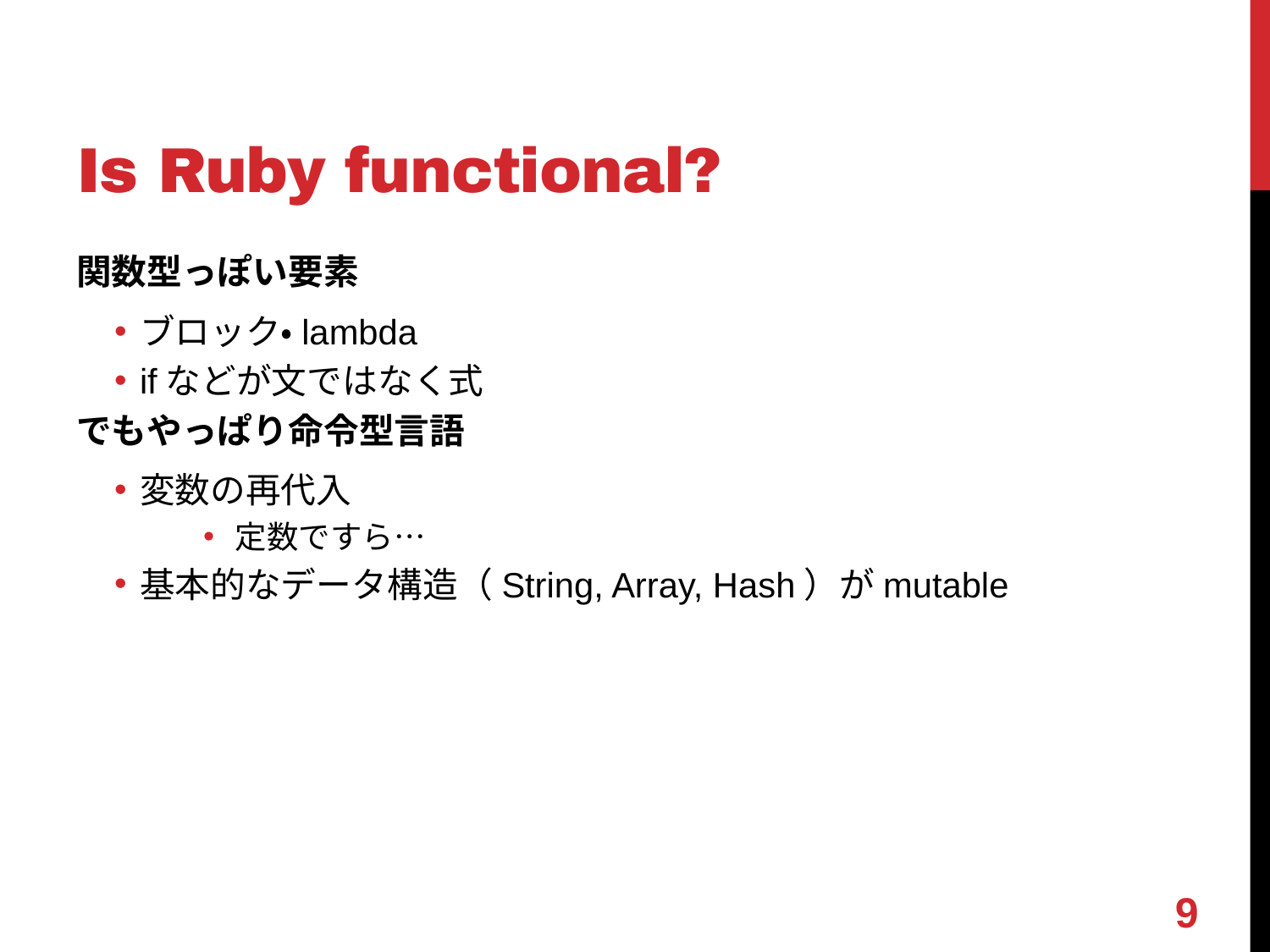

# Is Ruby functional?
関数型っぽい要素
ブロック・lambda
ifなどが文ではなく式
でもやっぱり命令型言語
変数の再代入
定数ですら…
基本的なデータ構造（String, Array, Hash）がmutable
9